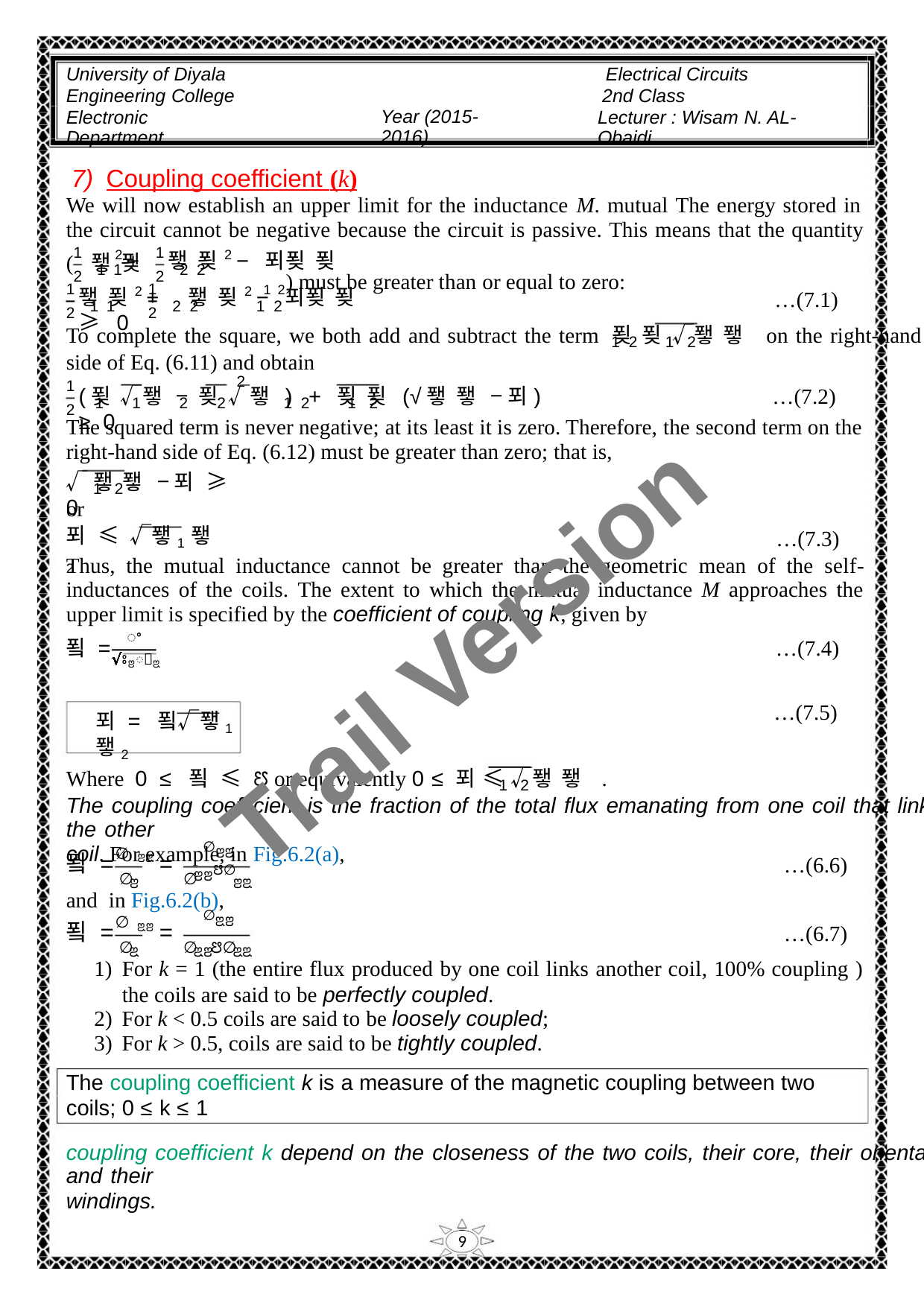

University of Diyala
Engineering College
Electronic Department
Electrical Circuits
2nd Class
Lecturer : Wisam N. AL-Obaidi
Year (2015-2016)
7) Coupling coefficient (k)
We will now establish an upper limit for the inductance M. mutual The energy stored in
the circuit cannot be negative because the circuit is passive. This means that the quantity
1
1
2 + 퐿 푖2 − 푀푖 푖
1 2) must be greater than or equal to zero:
( 퐿 푖
1 1
2 2
2
2
1
1
퐿 푖2 + 퐿 푖2 − 푀푖 푖 ≥ 0
…(7.1)
1 1
2 2
1 2
2
2
To complete the square, we both add and subtract the term 푖 푖 √퐿 퐿 on the right-hand
1 2
1 2
side of Eq. (6.11) and obtain
2
1
(푖 √퐿 − 푖 √퐿 ) + 푖 푖 (√퐿 퐿 − 푀) ≥ 0
…(7.2)
1
1
2
2
1 2
1 2
2
The squared term is never negative; at its least it is zero. Therefore, the second term on the
right-hand side of Eq. (6.12) must be greater than zero; that is,
√퐿 퐿 − 푀 ≥ 0
1
2
or
푀 ≤ √퐿1퐿2
…(7.3)
Thus, the mutual inductance cannot be greater than the geometric mean of the self-
inductances of the coils. The extent to which the mutual inductance M approaches the
upper limit is specified by the coefficient of coupling k, given by
Trail Version
Trail Version
Trail Version
Trail Version
Trail Version
Trail Version
Trail Version
Trail Version
Trail Version
Trail Version
Trail Version
Trail Version
Trail Version
ꢀ
푘 =
…(7.4)
…(7.5)
√ꢁꢂꢁꢃ
푀 = 푘√퐿1퐿2
Where 0 ≤ 푘 ≤ ꢄ or equivalently 0 ≤ 푀 ≤ √퐿 퐿 .
1
2
The coupling coefficient is the fraction of the total flux emanating from one coil that links the other
coil. For example, in Fig.6.2(a),
∅
∅ꢂꢃ
ꢂꢂꢅ∅
푘 = ꢂꢃ =
…(6.6)
∅
∅
ꢂ
ꢂꢃ
and in Fig.6.2(b),
∅
∅ꢃꢂ
푘 = ꢃꢂ =
…(6.7)
∅
∅
ꢅ∅
ꢃ
ꢃꢂ
ꢃꢃ
1) For k = 1 (the entire flux produced by one coil links another coil, 100% coupling )
the coils are said to be perfectly coupled.
2) For k < 0.5 coils are said to be loosely coupled;
3) For k > 0.5, coils are said to be tightly coupled.
The coupling coefficient k is a measure of the magnetic coupling between two
coils; 0 ≤ k ≤ 1
coupling coefficient k depend on the closeness of the two coils, their core, their orientation, and their
windings.
9